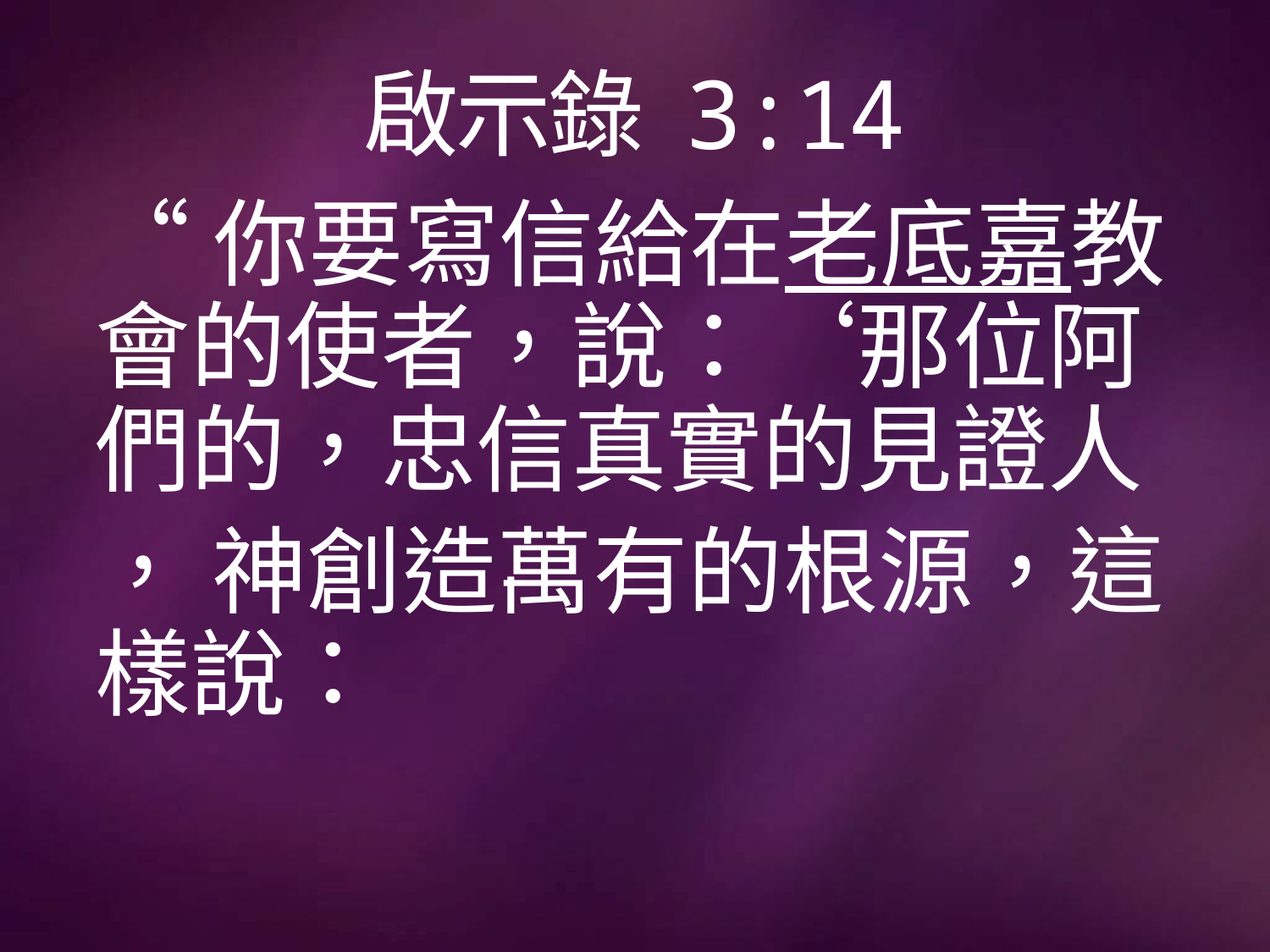

# 啟示錄 3:14
“你要寫信給在老底嘉教會的使者，說：‘那位阿們的，忠信真實的見證人
， 神創造萬有的根源，這樣說：